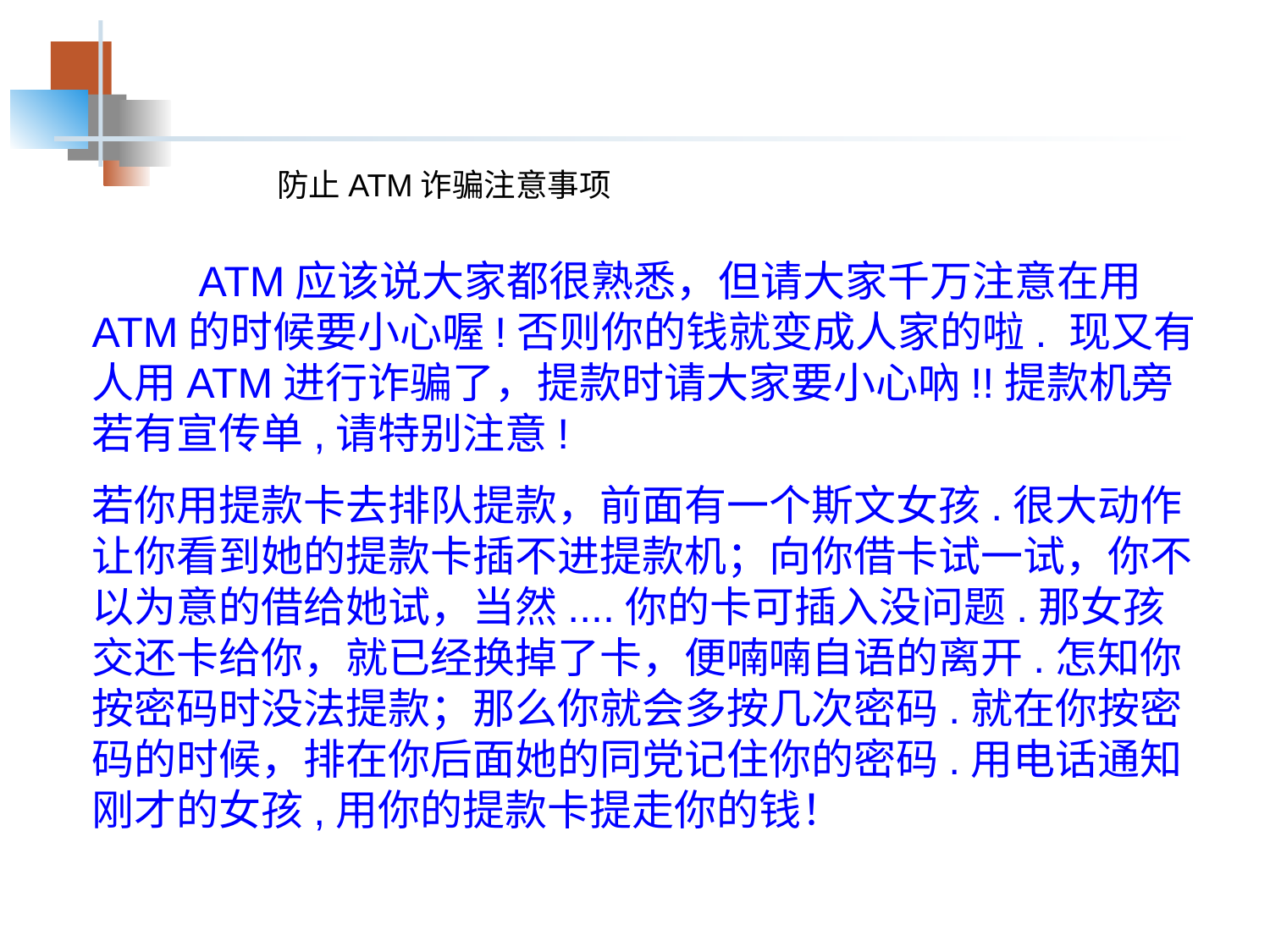

防止ATM诈骗注意事项
         ATM应该说大家都很熟悉，但请大家千万注意在用ATM的时候要小心喔!否则你的钱就变成人家的啦. 现又有人用ATM进行诈骗了，提款时请大家要小心吶!!提款机旁若有宣传单,请特别注意!
若你用提款卡去排队提款，前面有一个斯文女孩.很大动作让你看到她的提款卡插不进提款机；向你借卡试一试，你不以为意的借给她试，当然....你的卡可插入没问题.那女孩交还卡给你，就已经换掉了卡，便喃喃自语的离开.怎知你按密码时没法提款；那么你就会多按几次密码.就在你按密码的时候，排在你后面她的同党记住你的密码.用电话通知刚才的女孩,用你的提款卡提走你的钱！